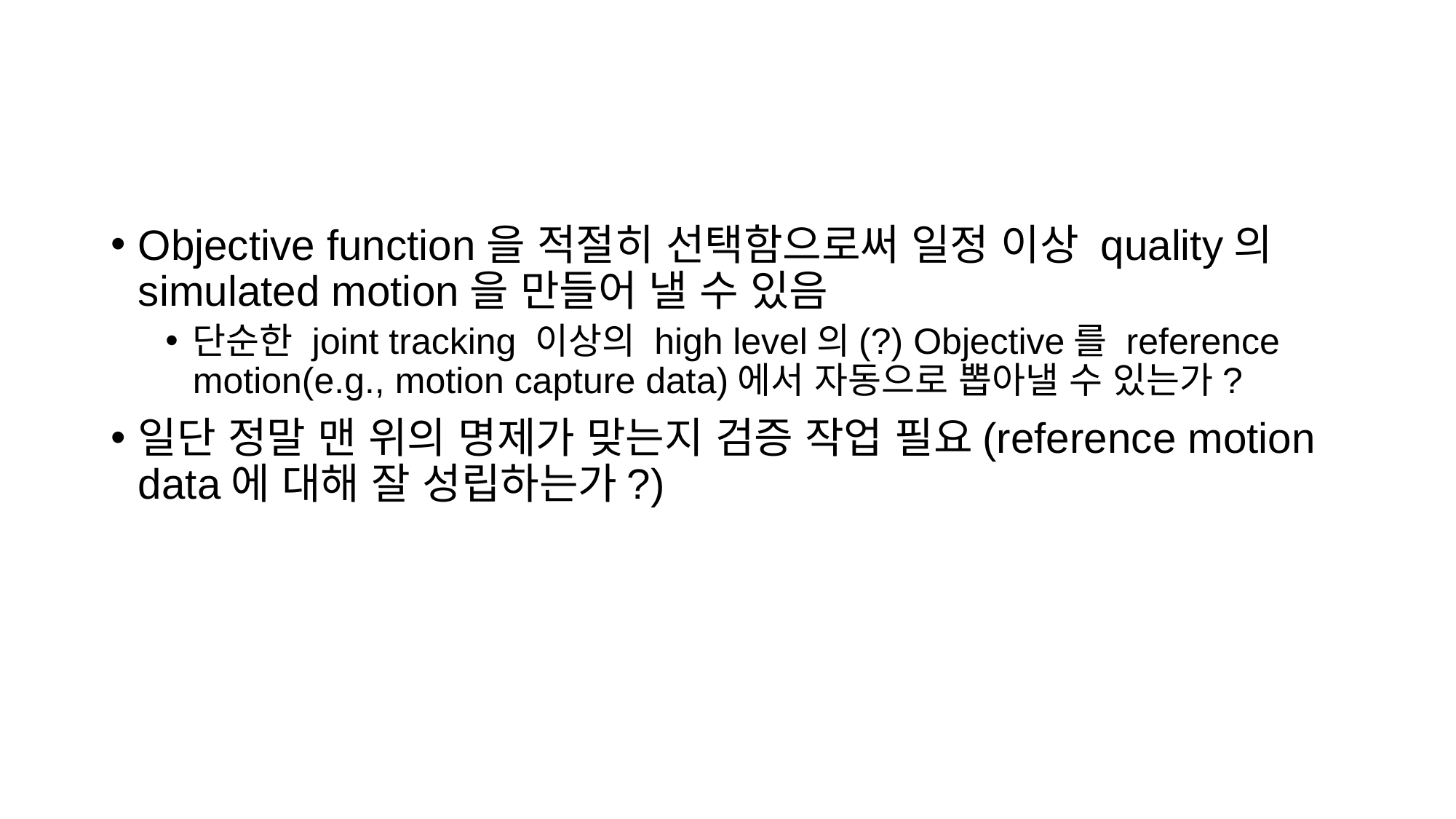

#
Objective function을 적절히 선택함으로써 일정 이상 quality의 simulated motion을 만들어 낼 수 있음
단순한 joint tracking 이상의 high level의(?) Objective를 reference motion(e.g., motion capture data)에서 자동으로 뽑아낼 수 있는가?
일단 정말 맨 위의 명제가 맞는지 검증 작업 필요(reference motion data에 대해 잘 성립하는가?)